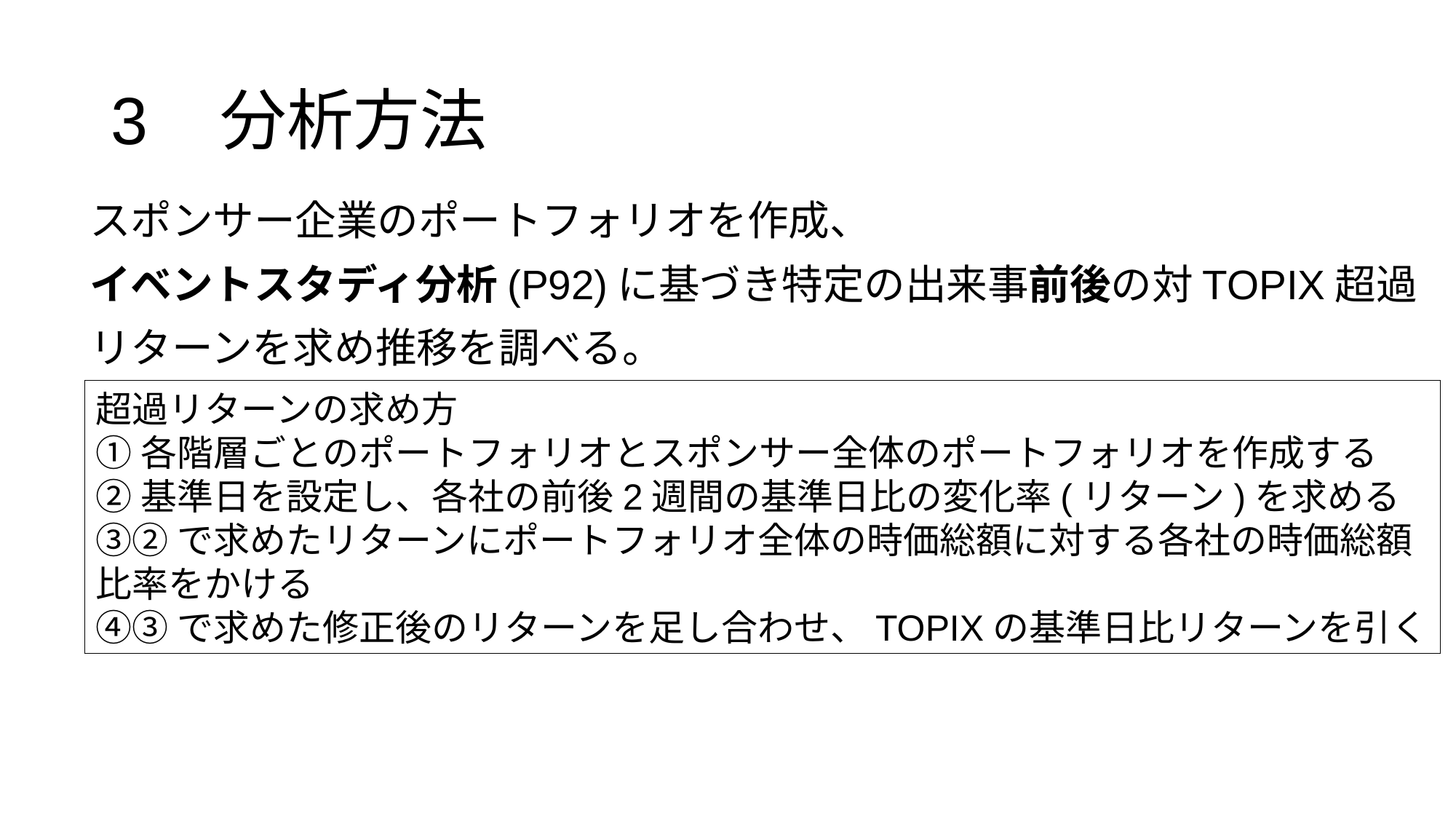

# 3	分析方法
スポンサー企業のポートフォリオを作成、
イベントスタディ分析(P92)に基づき特定の出来事前後の対TOPIX超過
リターンを求め推移を調べる。
超過リターンの求め方
①各階層ごとのポートフォリオとスポンサー全体のポートフォリオを作成する
②基準日を設定し、各社の前後2週間の基準日比の変化率(リターン)を求める
③②で求めたリターンにポートフォリオ全体の時価総額に対する各社の時価総額比率をかける
④③で求めた修正後のリターンを足し合わせ、TOPIXの基準日比リターンを引く